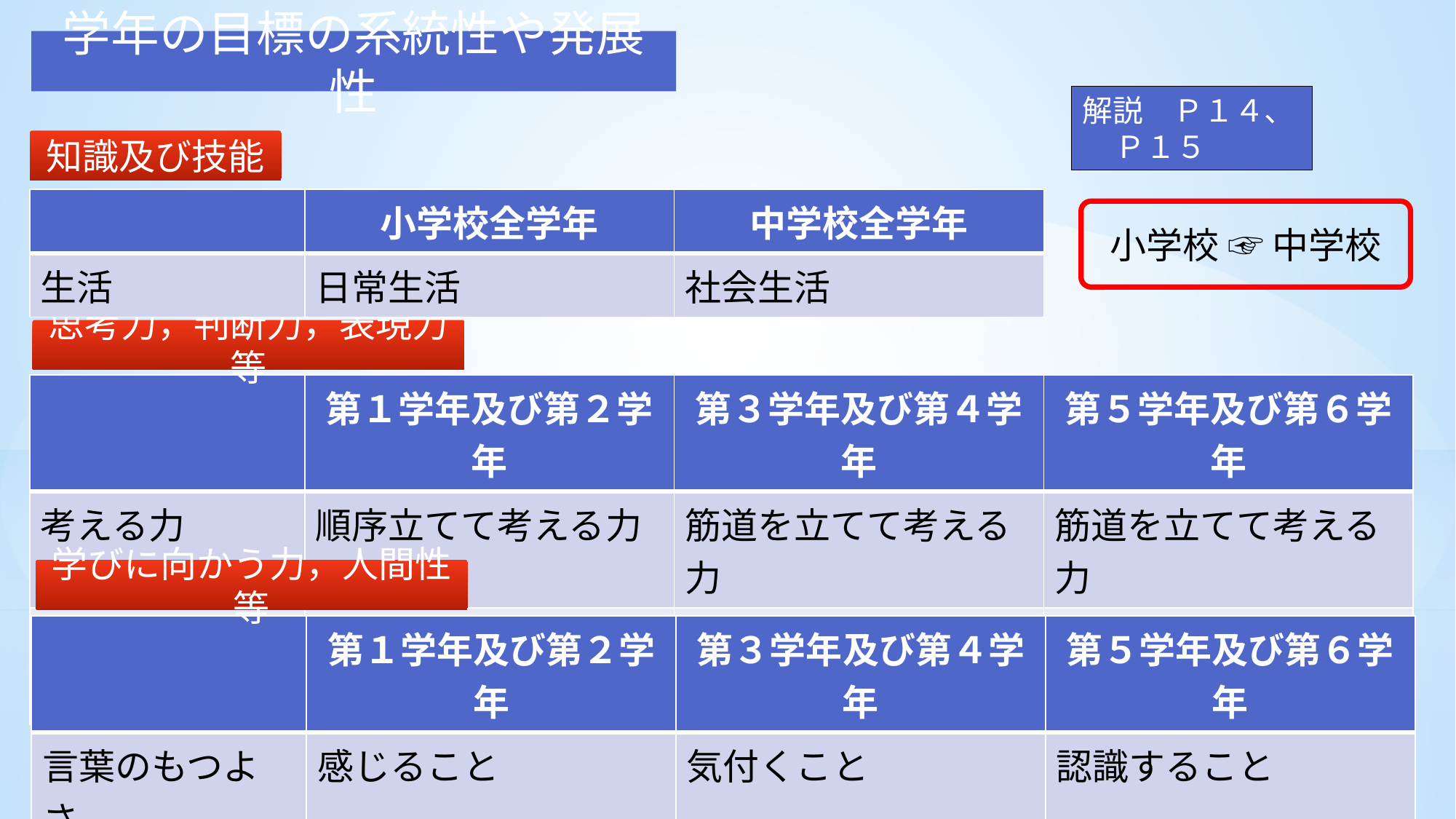

学年の目標の系統性や発展性
解説　Ｐ１４、Ｐ１５
知識及び技能
|  | 小学校全学年 | 中学校全学年 |
| --- | --- | --- |
| 生活 | 日常生活 | 社会生活 |
小学校 ☞ 中学校
思考力，判断力，表現力等
|  | 第１学年及び第２学年 | 第３学年及び第４学年 | 第５学年及び第６学年 |
| --- | --- | --- | --- |
| 考える力 | 順序立てて考える力 | 筋道を立てて考える力 | 筋道を立てて考える力 |
| 自分の思いや考え | もつこと | まとめること | 広げること |
学びに向かう力，人間性等
|  | 第１学年及び第２学年 | 第３学年及び第４学年 | 第５学年及び第６学年 |
| --- | --- | --- | --- |
| 言葉のもつよさ | 感じること | 気付くこと | 認識すること |
| 読書 | 楽しんで | 幅広く | 進んで |